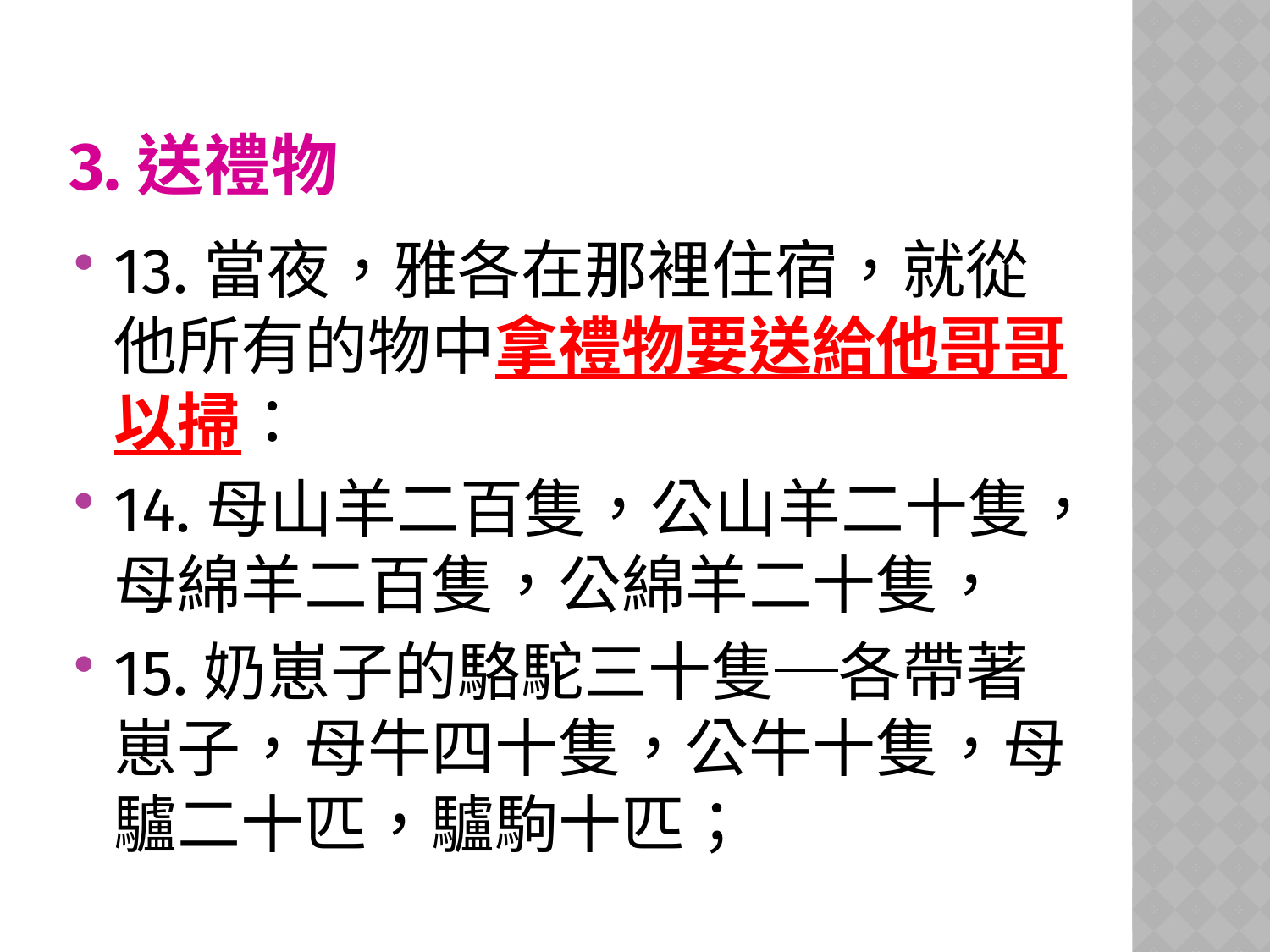

# 3.送禮物
13.當夜，雅各在那裡住宿，就從他所有的物中拿禮物要送給他哥哥以掃：
14.母山羊二百隻，公山羊二十隻，母綿羊二百隻，公綿羊二十隻，
15.奶崽子的駱駝三十隻─各帶著崽子，母牛四十隻，公牛十隻，母驢二十匹，驢駒十匹；